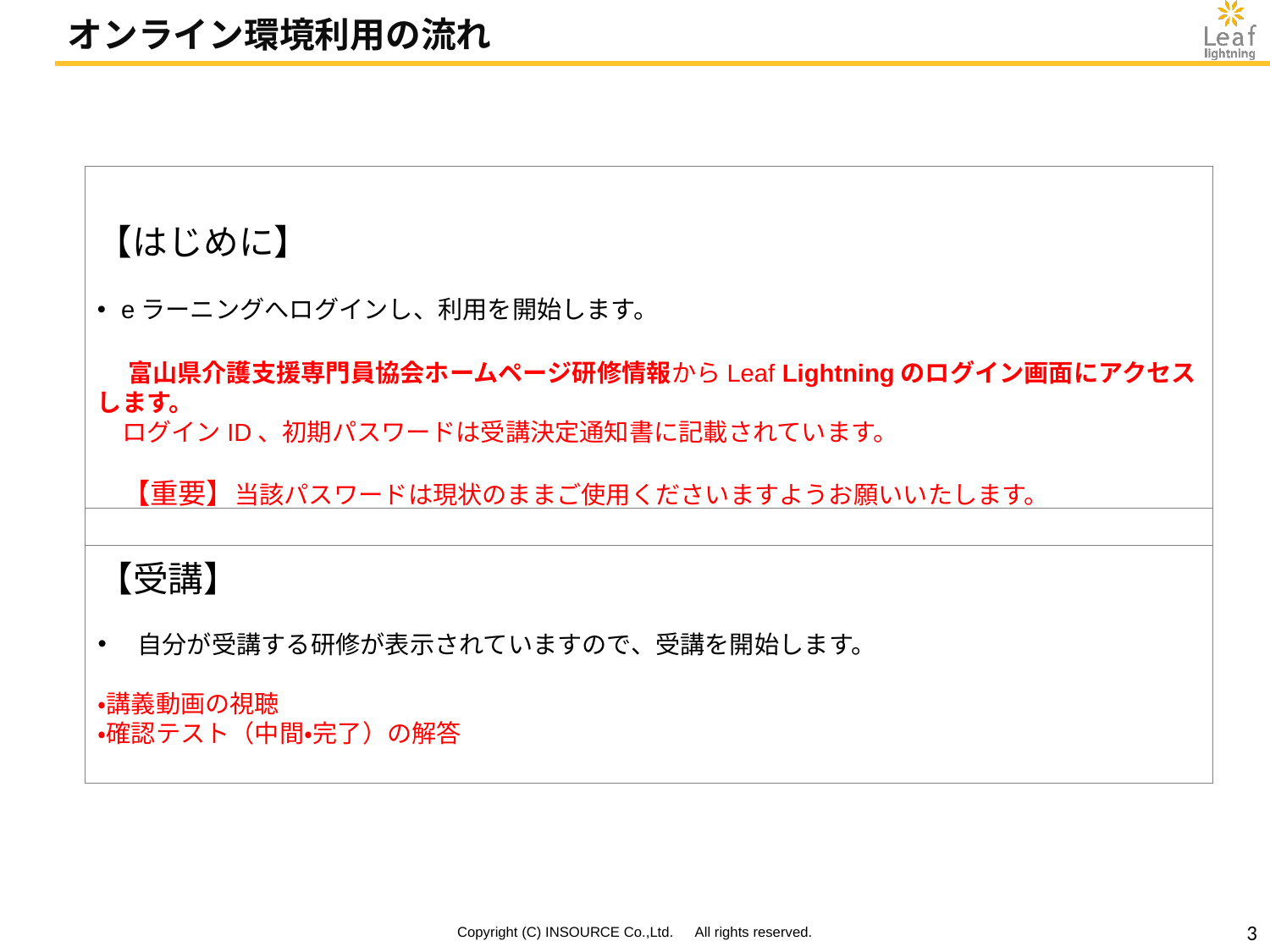

オンライン環境利用の流れ

【はじめに】

eラーニングへログインし、利用を開始します。

　 富山県介護支援専門員協会ホームページ研修情報からLeaf Lightningのログイン画面にアクセスします。
　ログインID、初期パスワードは受講決定通知書に記載されています。

　【重要】当該パスワードは現状のままご使用くださいますようお願いいたします。

【受講】

自分が受講する研修が表示されていますので、受講を開始します。

・講義動画の視聴
・確認テスト（中間・完了）の解答